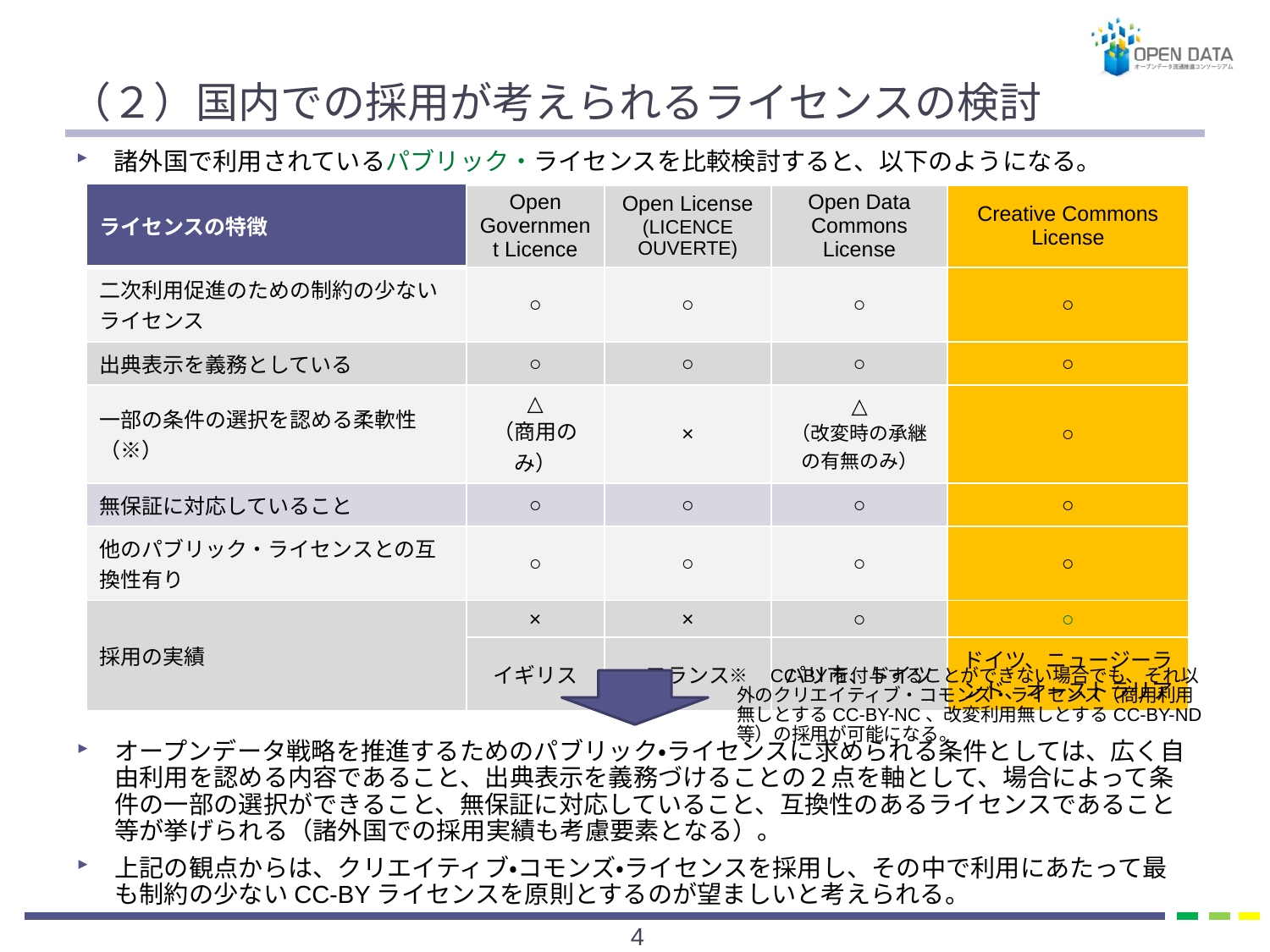

# （２）国内での採用が考えられるライセンスの検討
諸外国で利用されているパブリック・ライセンスを比較検討すると、以下のようになる。
| ライセンスの特徴 | Open Government Licence | Open License (LICENCE OUVERTE) | Open Data Commons License | Creative Commons License |
| --- | --- | --- | --- | --- |
| 二次利用促進のための制約の少ないライセンス | ○ | ○ | ○ | ○ |
| 出典表示を義務としている | ○ | ○ | ○ | ○ |
| 一部の条件の選択を認める柔軟性（※） | △ （商用のみ） | × | △ （改変時の承継の有無のみ） | ○ |
| 無保証に対応していること | ○ | ○ | ○ | ○ |
| 他のパブリック・ライセンスとの互換性有り | ○ | ○ | ○ | ○ |
| 採用の実績 | × | × | ○ | ○ |
|  | イギリス | フランス | パリ市、ドイツ | ドイツ、ニュージーランド、オーストラリア |
　　　※　CC-BYを付与することができない場合でも、それ以外のクリエイティブ・コモンズ・ライセンス（商用利用無しとするCC-BY-NC、改変利用無しとするCC-BY-ND等）の採用が可能になる。

オープンデータ戦略を推進するためのパブリック・ライセンスに求められる条件としては、広く自由利用を認める内容であること、出典表示を義務づけることの２点を軸として、場合によって条件の一部の選択ができること、無保証に対応していること、互換性のあるライセンスであること等が挙げられる（諸外国での採用実績も考慮要素となる）。
上記の観点からは、クリエイティブ・コモンズ・ライセンスを採用し、その中で利用にあたって最も制約の少ないCC-BYライセンスを原則とするのが望ましいと考えられる。
4